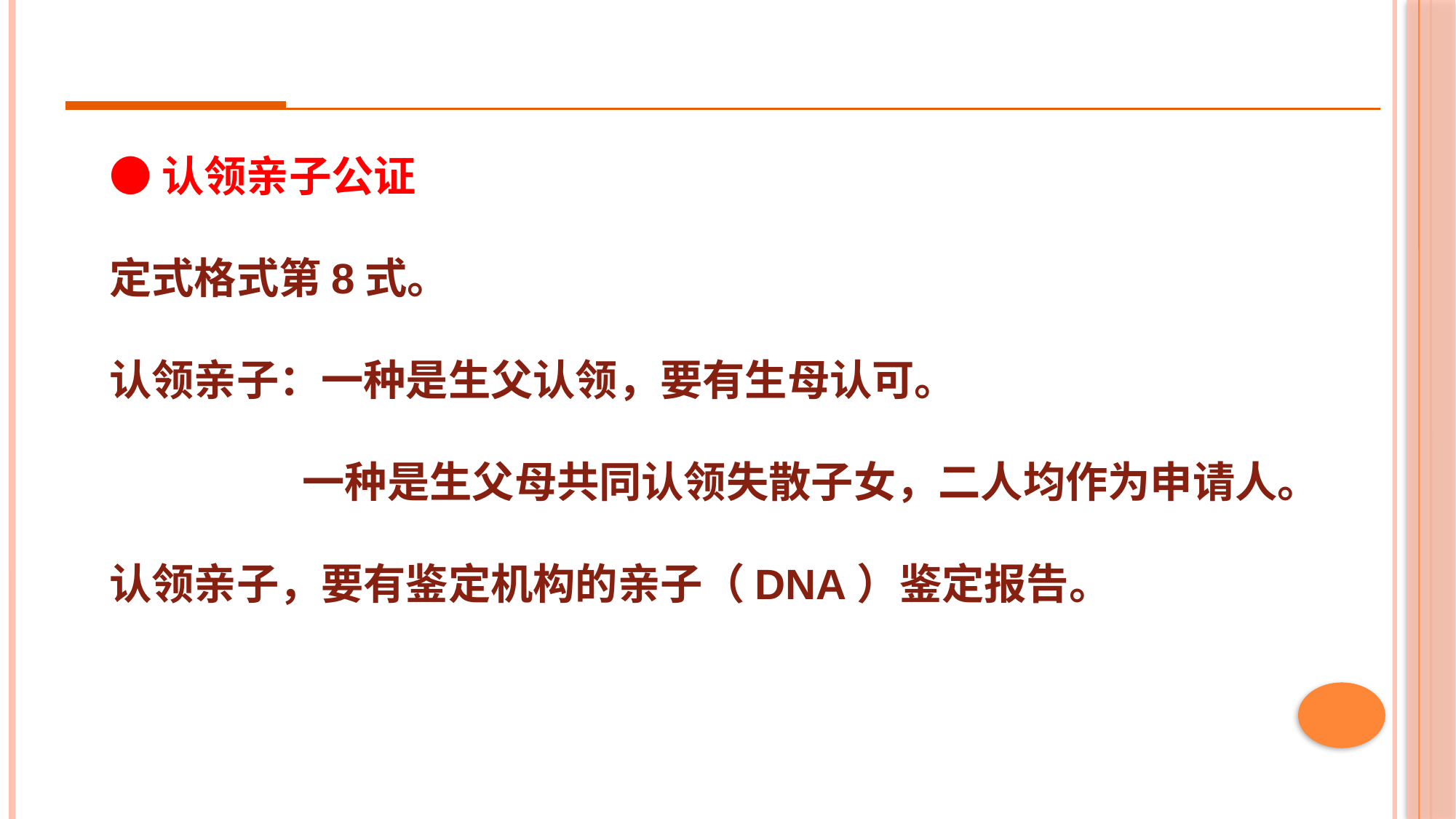

●认领亲子公证

定式格式第8式。

认领亲子：一种是生父认领，要有生母认可。

                   一种是生父母共同认领失散子女，二人均作为申请人。

认领亲子，要有鉴定机构的亲子（DNA）鉴定报告。